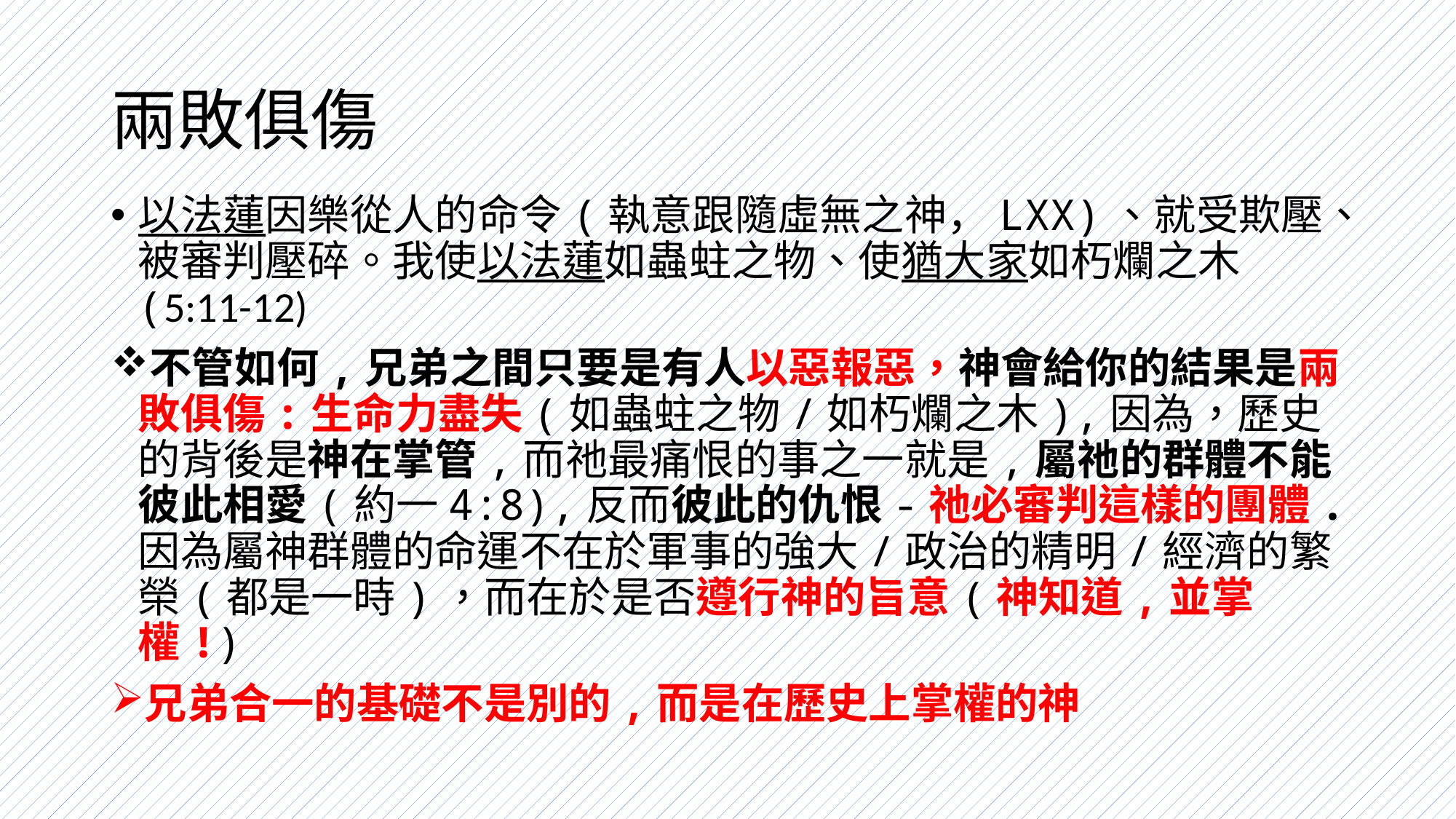

# 兩敗俱傷
以法蓮因樂從人的命令(執意跟隨虛無之神，LXX)、就受欺壓、被審判壓碎。我使以法蓮如蟲蛀之物、使猶大家如朽爛之木(5:11-12)
不管如何,兄弟之間只要是有人以惡報惡，神會給你的結果是兩敗俱傷:生命力盡失(如蟲蛀之物/如朽爛之木),因為，歷史的背後是神在掌管,而祂最痛恨的事之一就是,屬祂的群體不能彼此相愛(約一4:8),反而彼此的仇恨-祂必審判這樣的團體.因為屬神群體的命運不在於軍事的強大/政治的精明/經濟的繁榮(都是一時)，而在於是否遵行神的旨意(神知道,並掌權!)
兄弟合一的基礎不是別的,而是在歷史上掌權的神